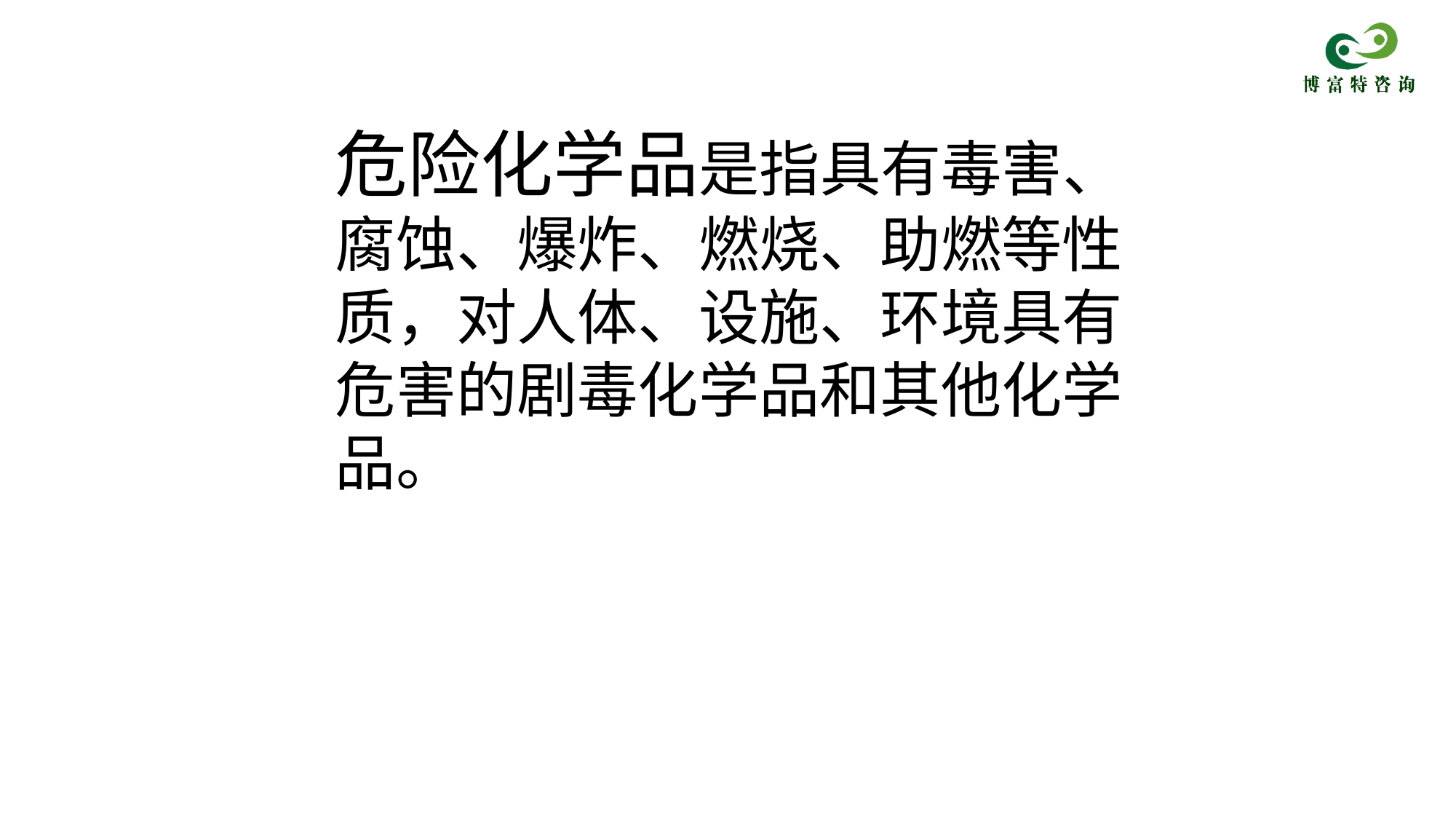

危险化学品是指具有毒害、腐蚀、爆炸、燃烧、助燃等性质，对人体、设施、环境具有危害的剧毒化学品和其他化学品。